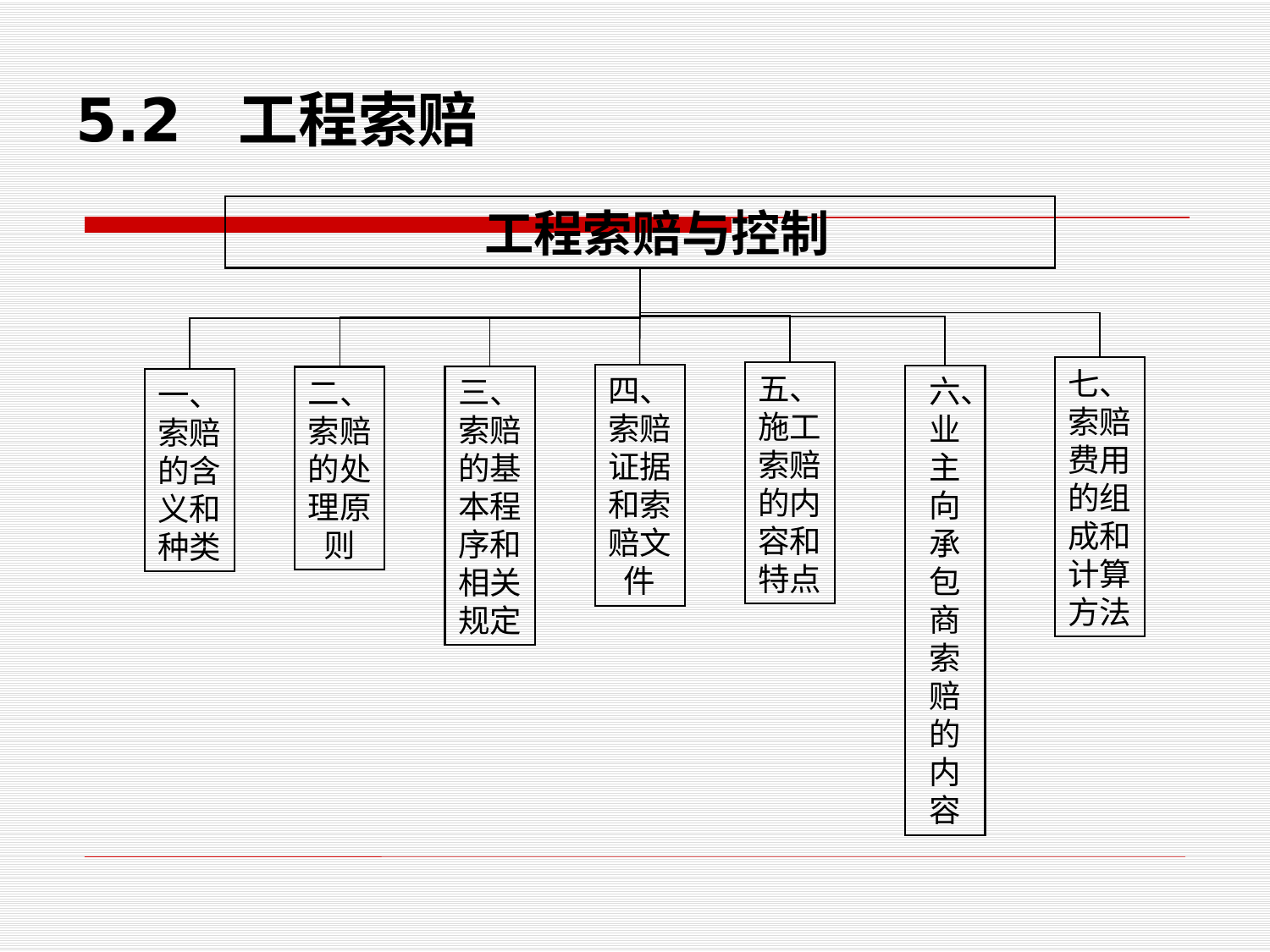

5.2  工程索赔
  工程索赔与控制
七、索赔费用的组成和计算方法
五、施工索赔的内容和特点
四、索赔证据和索赔文件
六、业主向承包商索赔的内容
三、索赔的基本程序和相关规定
二、索赔的处理原则
一、索赔的含义和种类